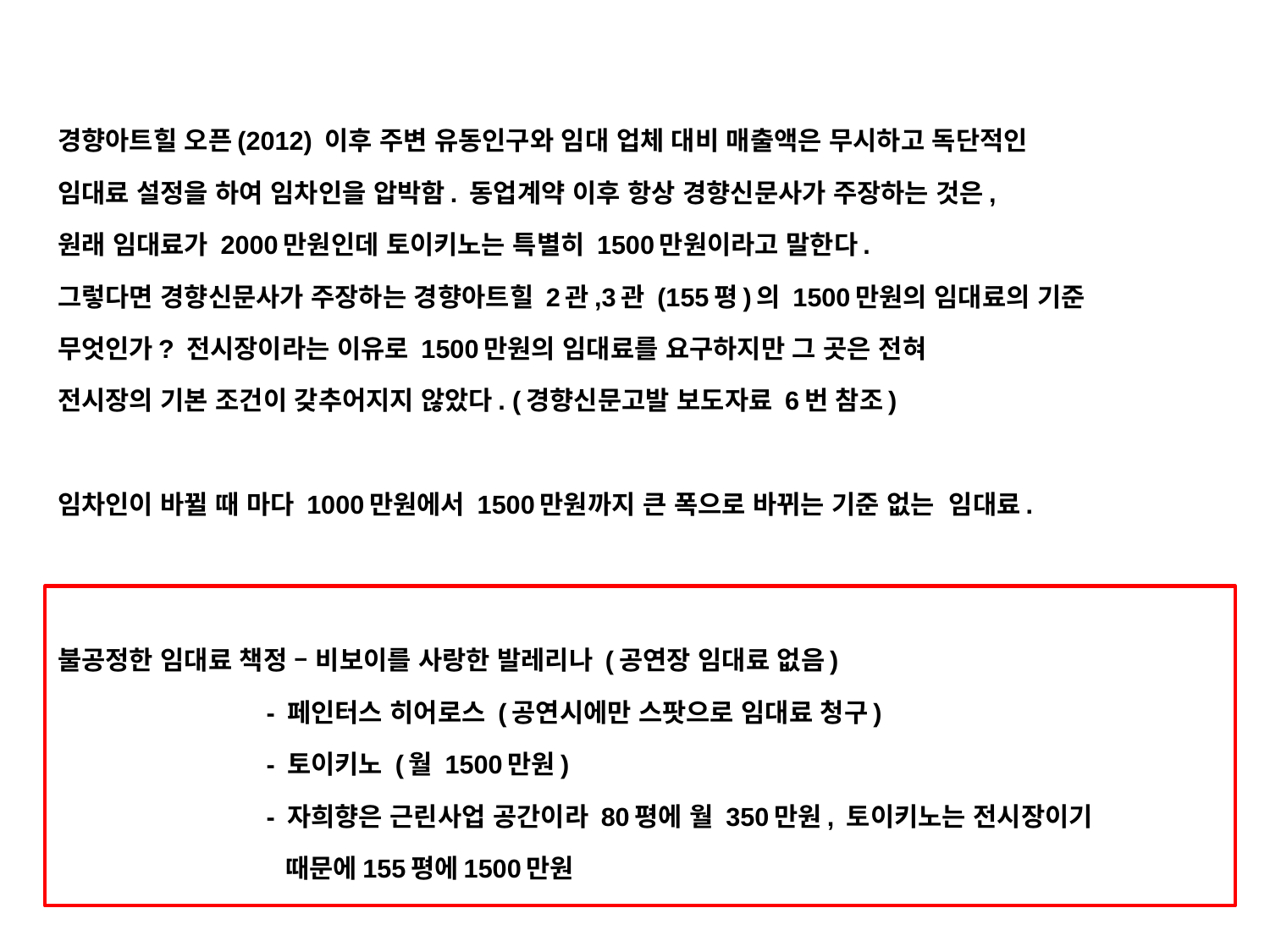

경향아트힐 오픈(2012) 이후 주변 유동인구와 임대 업체 대비 매출액은 무시하고 독단적인
임대료 설정을 하여 임차인을 압박함. 동업계약 이후 항상 경향신문사가 주장하는 것은,
원래 임대료가 2000만원인데 토이키노는 특별히 1500만원이라고 말한다.
그렇다면 경향신문사가 주장하는 경향아트힐 2관,3관 (155평)의 1500만원의 임대료의 기준
무엇인가? 전시장이라는 이유로 1500만원의 임대료를 요구하지만 그 곳은 전혀
전시장의 기본 조건이 갖추어지지 않았다. (경향신문고발 보도자료 6번 참조)

임차인이 바뀔 때 마다 1000만원에서 1500만원까지 큰 폭으로 바뀌는 기준 없는  임대료.

불공정한 임대료 책정 – 비보이를 사랑한 발레리나 (공연장 임대료 없음)
                             - 페인터스 히어로스 (공연시에만 스팟으로 임대료 청구)
                             - 토이키노 (월 1500만원)
                             - 자희향은 근린사업 공간이라 80평에 월 350만원, 토이키노는 전시장이기
                               때문에155평에1500만원